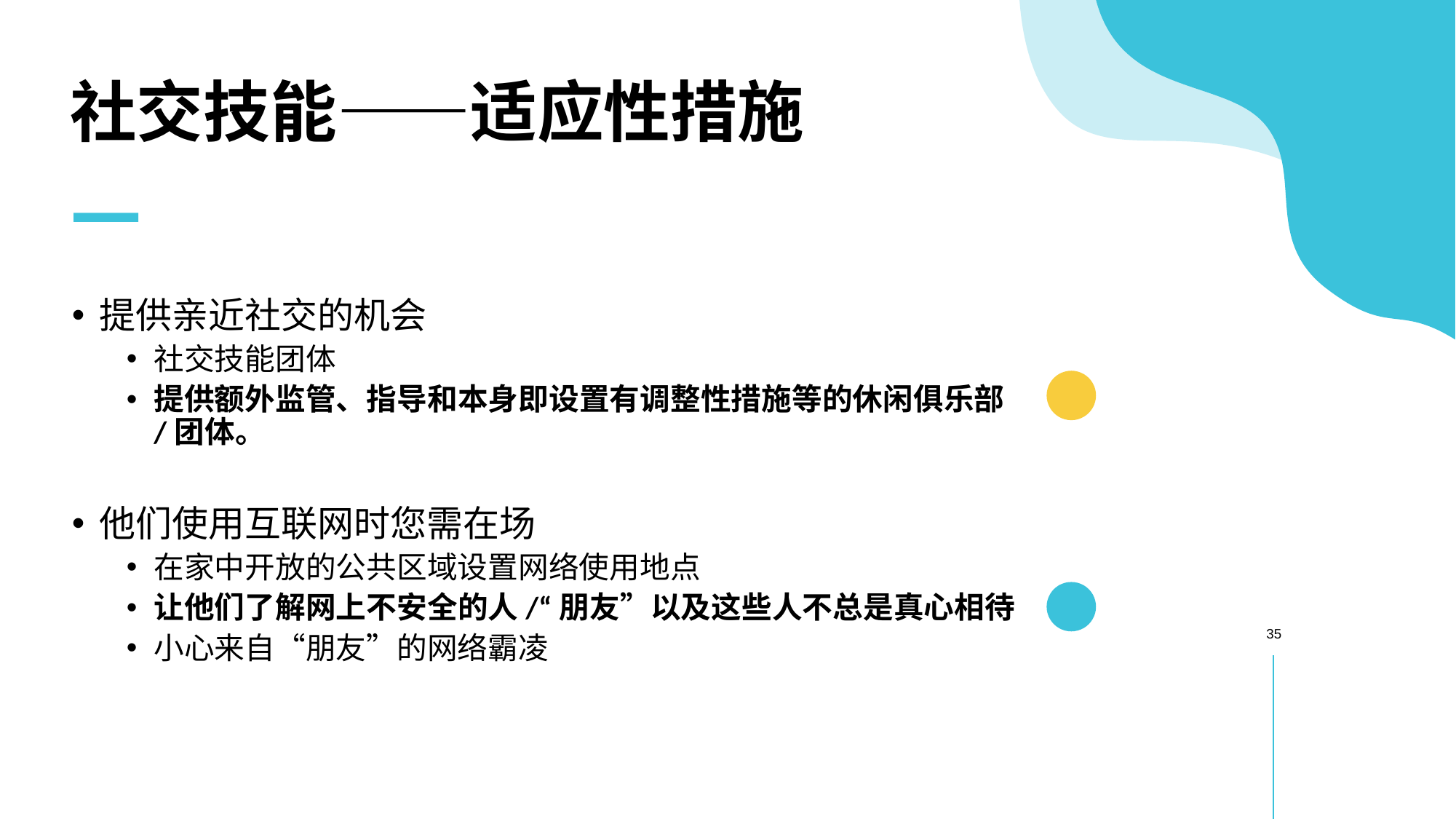

# 社交技能——适应性措施

提供亲近社交的机会 ​
社交技能团体​
提供额外监管、指导和本身即设置有调整性措施等的休闲俱乐部/团体。

他们使用互联网时您需在场
在家中开放的公共区域设置网络使用地点
让他们了解网上不安全的人/“朋友”以及这些人不总是真心相待
小心来自“朋友”的网络霸凌

35